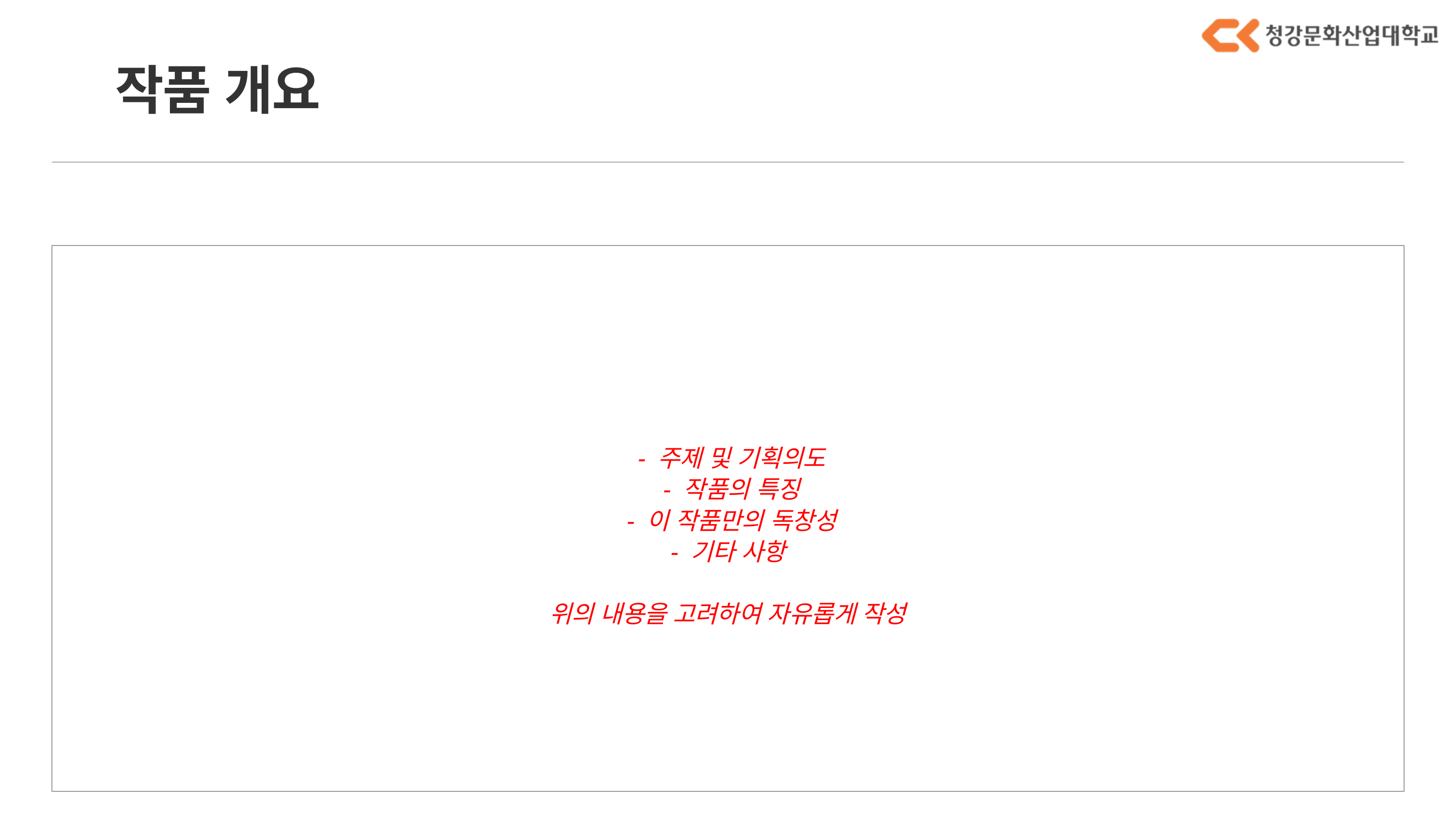

작품 개요

 - 주제 및 기획의도
 - 작품의 특징
 - 이 작품만의 독창성
- 기타 사항

위의 내용을 고려하여 자유롭게 작성